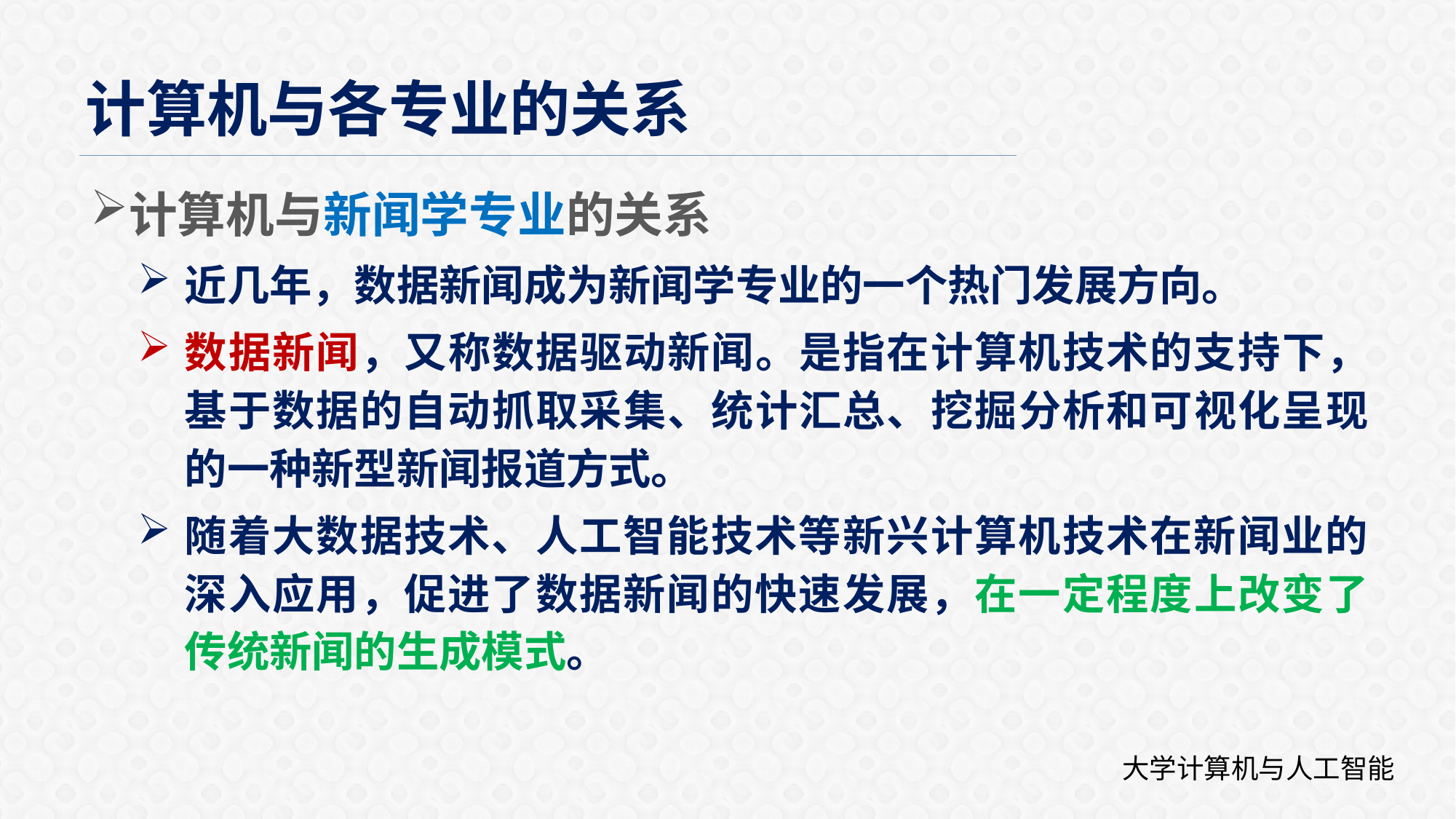

计算机与各专业的关系
计算机与新闻学专业的关系
近几年，数据新闻成为新闻学专业的一个热门发展方向。
数据新闻，又称数据驱动新闻。是指在计算机技术的支持下，基于数据的自动抓取采集、统计汇总、挖掘分析和可视化呈现的一种新型新闻报道方式。
随着大数据技术、人工智能技术等新兴计算机技术在新闻业的深入应用，促进了数据新闻的快速发展，在一定程度上改变了传统新闻的生成模式。